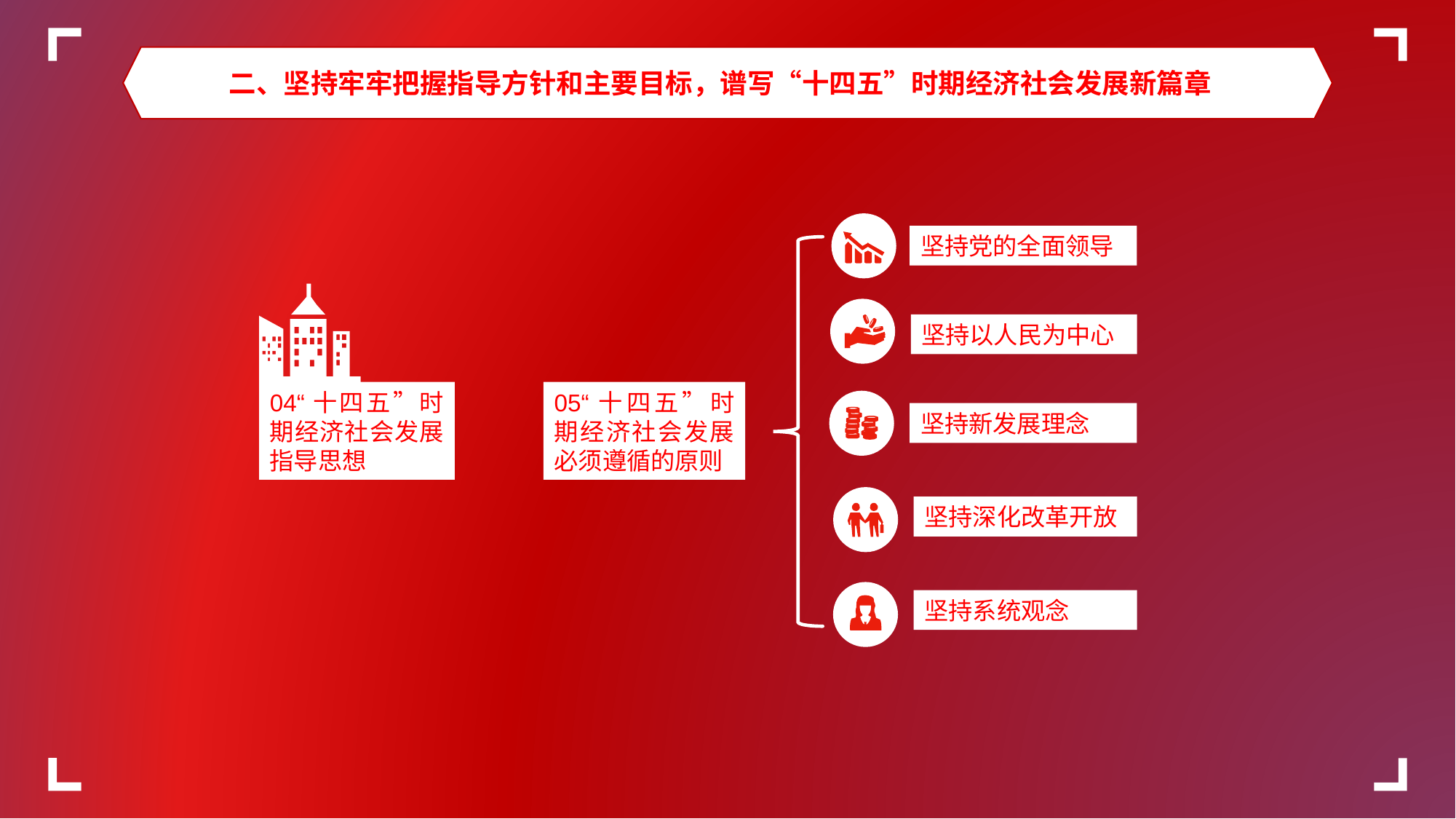

二、坚持牢牢把握指导方针和主要目标，谱写“十四五”时期经济社会发展新篇章

坚持党的全面领导

04“十四五”时期经济社会发展指导思想

坚持以人民为中心
05“十四五”时期经济社会发展必须遵循的原则

坚持新发展理念

坚持深化改革开放

坚持系统观念